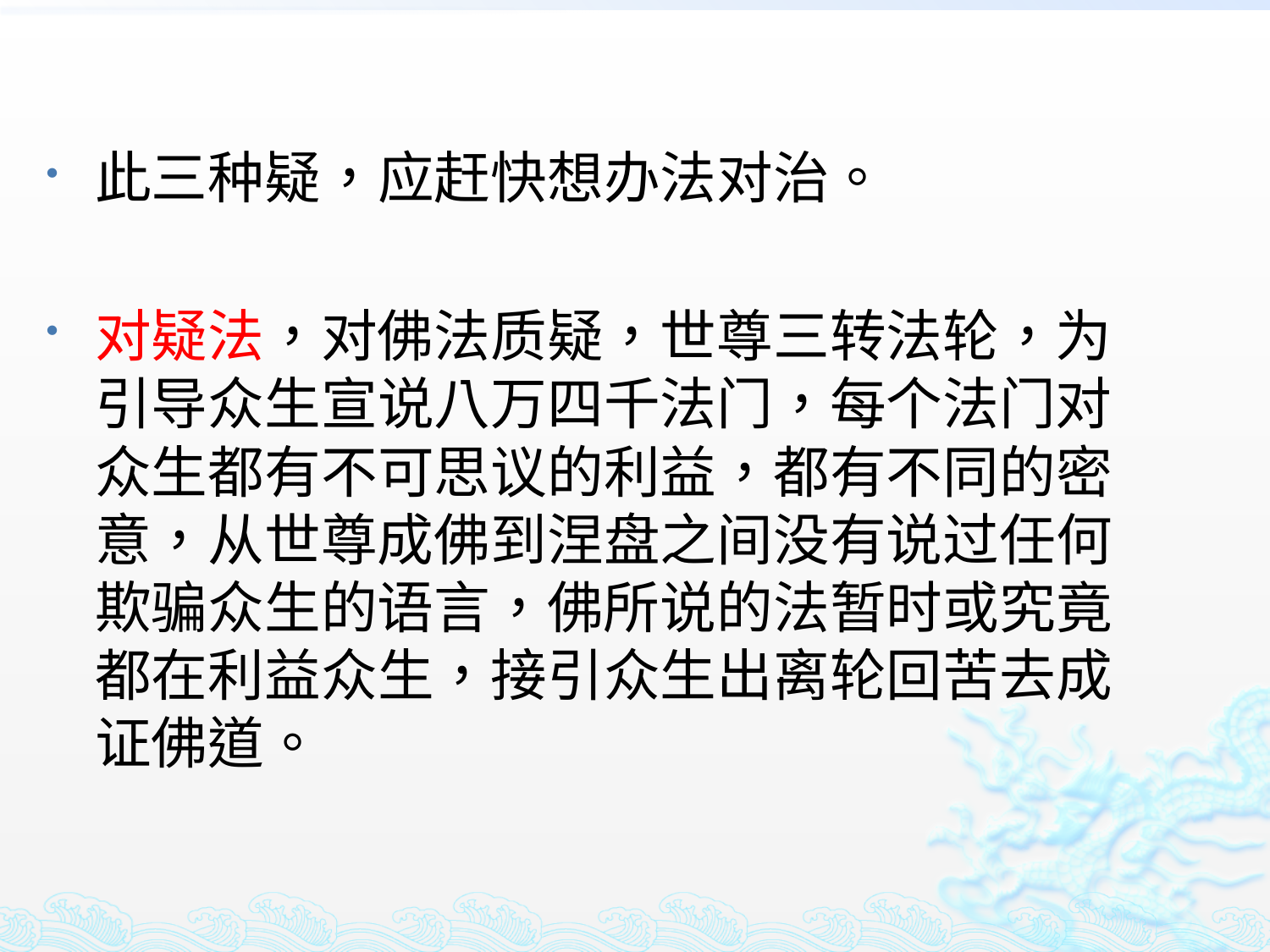

此三种疑，应赶快想办法对治。

对疑法，对佛法质疑，世尊三转法轮，为引导众生宣说八万四千法门，每个法门对众生都有不可思议的利益，都有不同的密意，从世尊成佛到涅盘之间没有说过任何欺骗众生的语言，佛所说的法暂时或究竟都在利益众生，接引众生出离轮回苦去成证佛道。